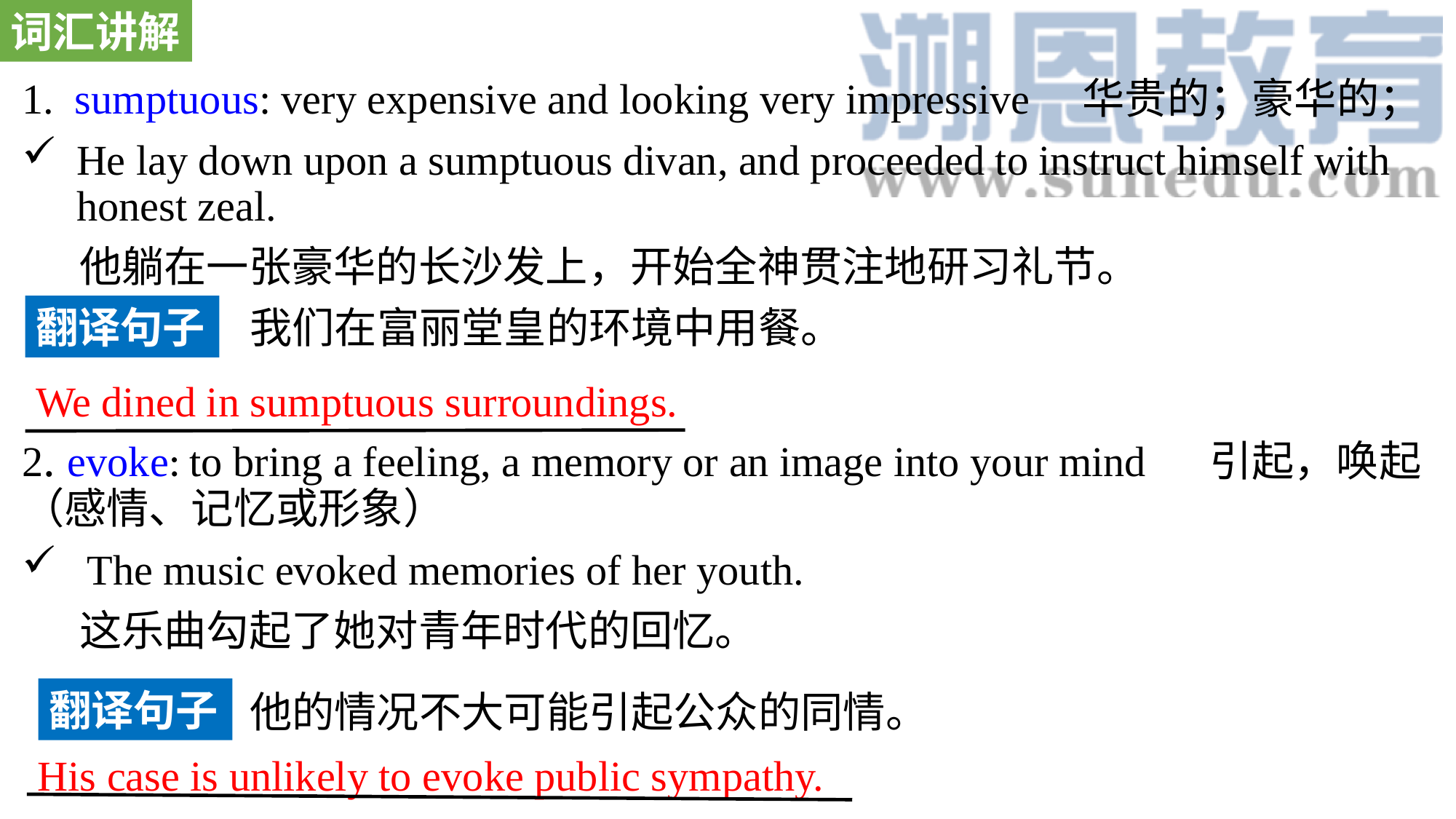

词汇讲解
1.  sumptuous: very expensive and looking very impressive    华贵的；豪华的；
He lay down upon a sumptuous divan, and proceeded to instruct himself with honest zeal.
     他躺在一张豪华的长沙发上，开始全神贯注地研习礼节。

2. evoke: to bring a feeling, a memory or an image into your mind     引起，唤起（感情、记忆或形象）
 The music evoked memories of her youth.
     这乐曲勾起了她对青年时代的回忆。
翻译句子
我们在富丽堂皇的环境中用餐。
We dined in sumptuous surroundings.
翻译句子
他的情况不大可能引起公众的同情。
His case is unlikely to evoke public sympathy.